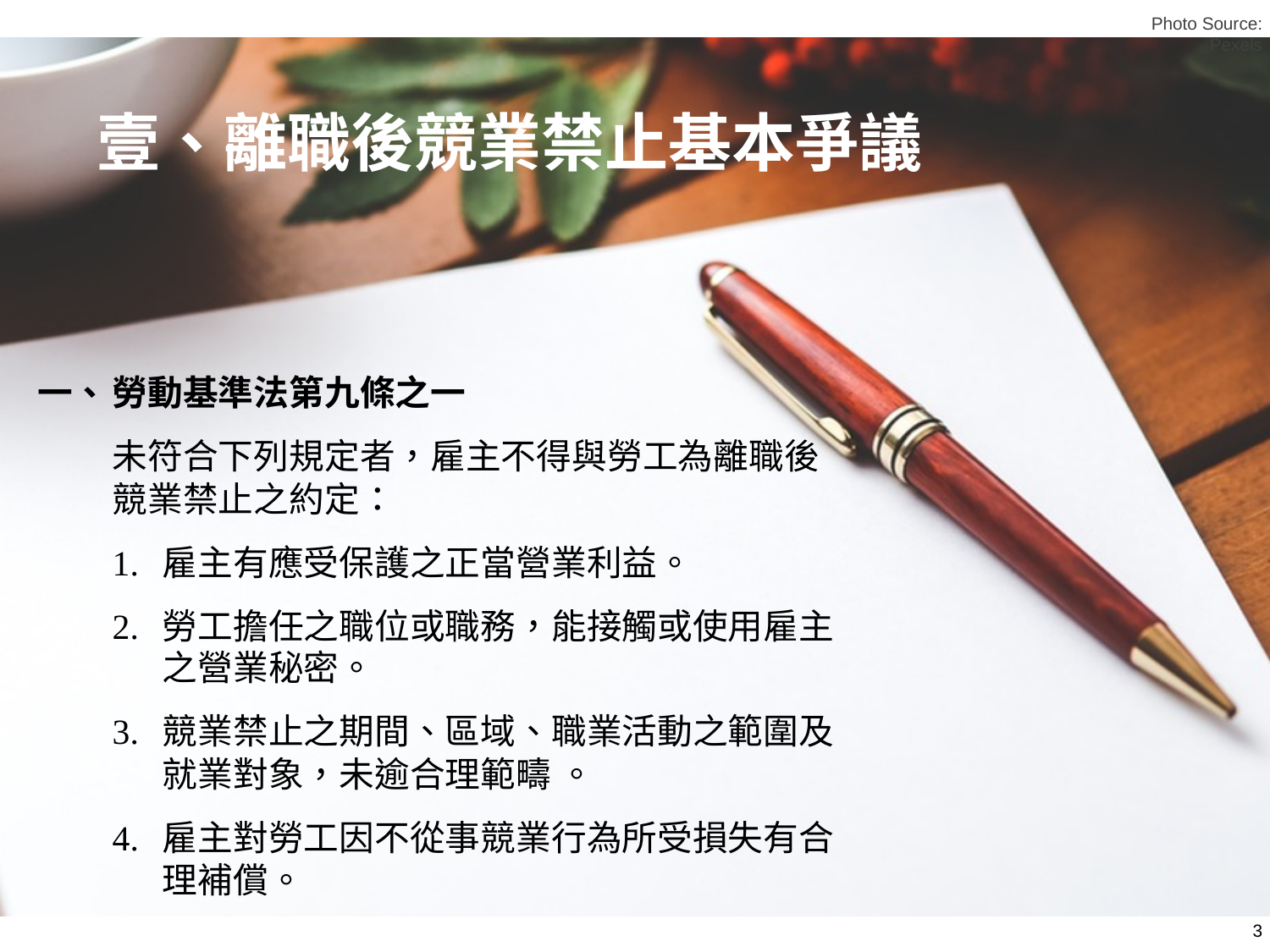

壹、離職後競業禁止基本爭議
一、	勞動基準法第九條之一
	未符合下列規定者，雇主不得與勞工為離職後競業禁止之約定：
1.	雇主有應受保護之正當營業利益。
2.	勞工擔任之職位或職務，能接觸或使用雇主之營業秘密。
3.	競業禁止之期間、區域、職業活動之範圍及就業對象，未逾合理範疇 。
4.	雇主對勞工因不從事競業行為所受損失有合理補償。
3